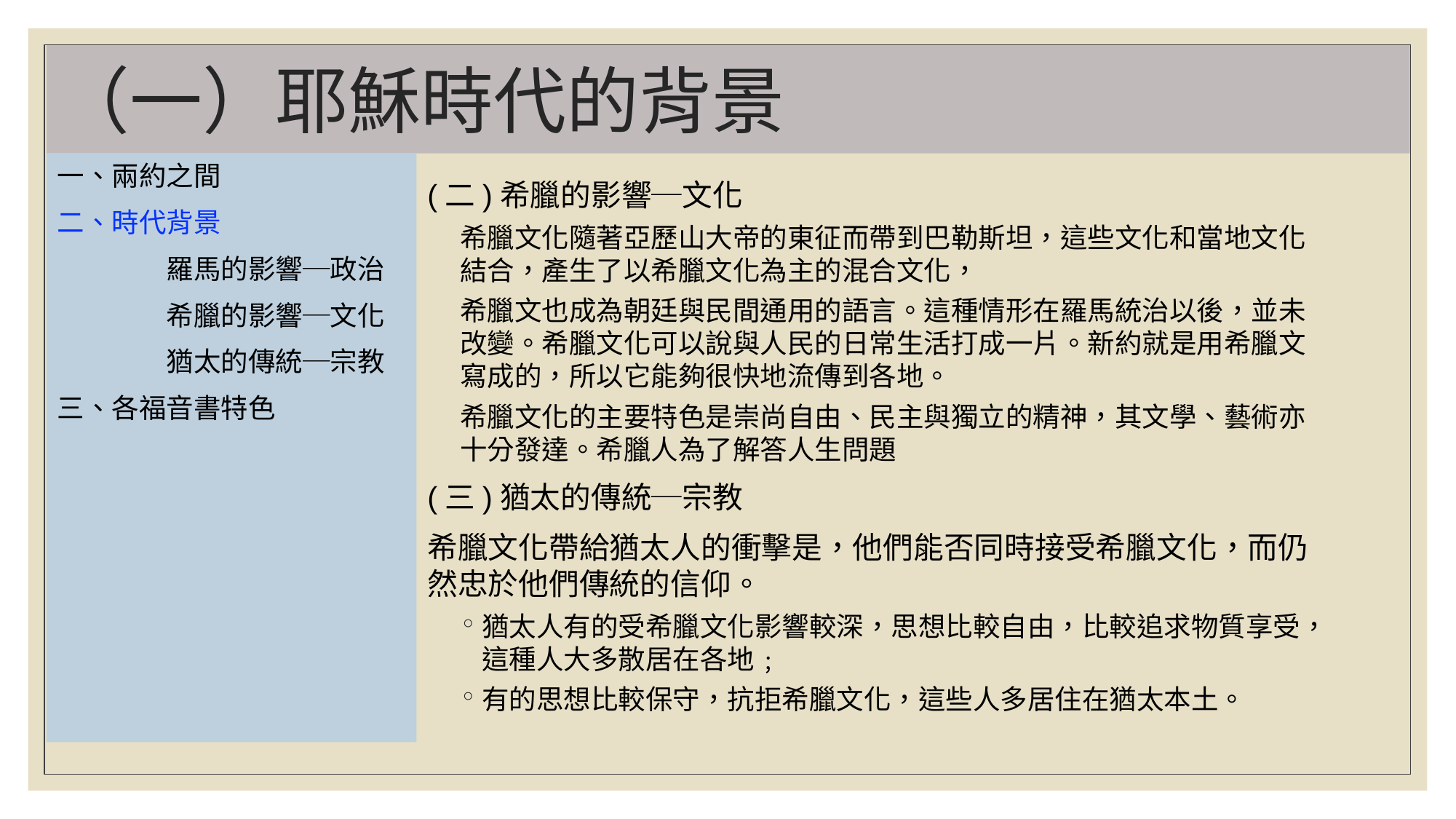

# （一）耶穌時代的背景
一、兩約之間
二、時代背景
	羅馬的影響─政治
	希臘的影響─文化
	猶太的傳統─宗教
三、各福音書特色

(二)希臘的影響─文化
希臘文化隨著亞歷山大帝的東征而帶到巴勒斯坦，這些文化和當地文化結合，產生了以希臘文化為主的混合文化，
希臘文也成為朝廷與民間通用的語言。這種情形在羅馬統治以後，並未改變。希臘文化可以說與人民的日常生活打成一片。新約就是用希臘文寫成的，所以它能夠很快地流傳到各地。
希臘文化的主要特色是崇尚自由、民主與獨立的精神，其文學、藝術亦十分發達。希臘人為了解答人生問題
(三)猶太的傳統─宗教
希臘文化帶給猶太人的衝擊是，他們能否同時接受希臘文化，而仍然忠於他們傳統的信仰。
猶太人有的受希臘文化影響較深，思想比較自由，比較追求物質享受，這種人大多散居在各地﹔
有的思想比較保守，抗拒希臘文化，這些人多居住在猶太本土。